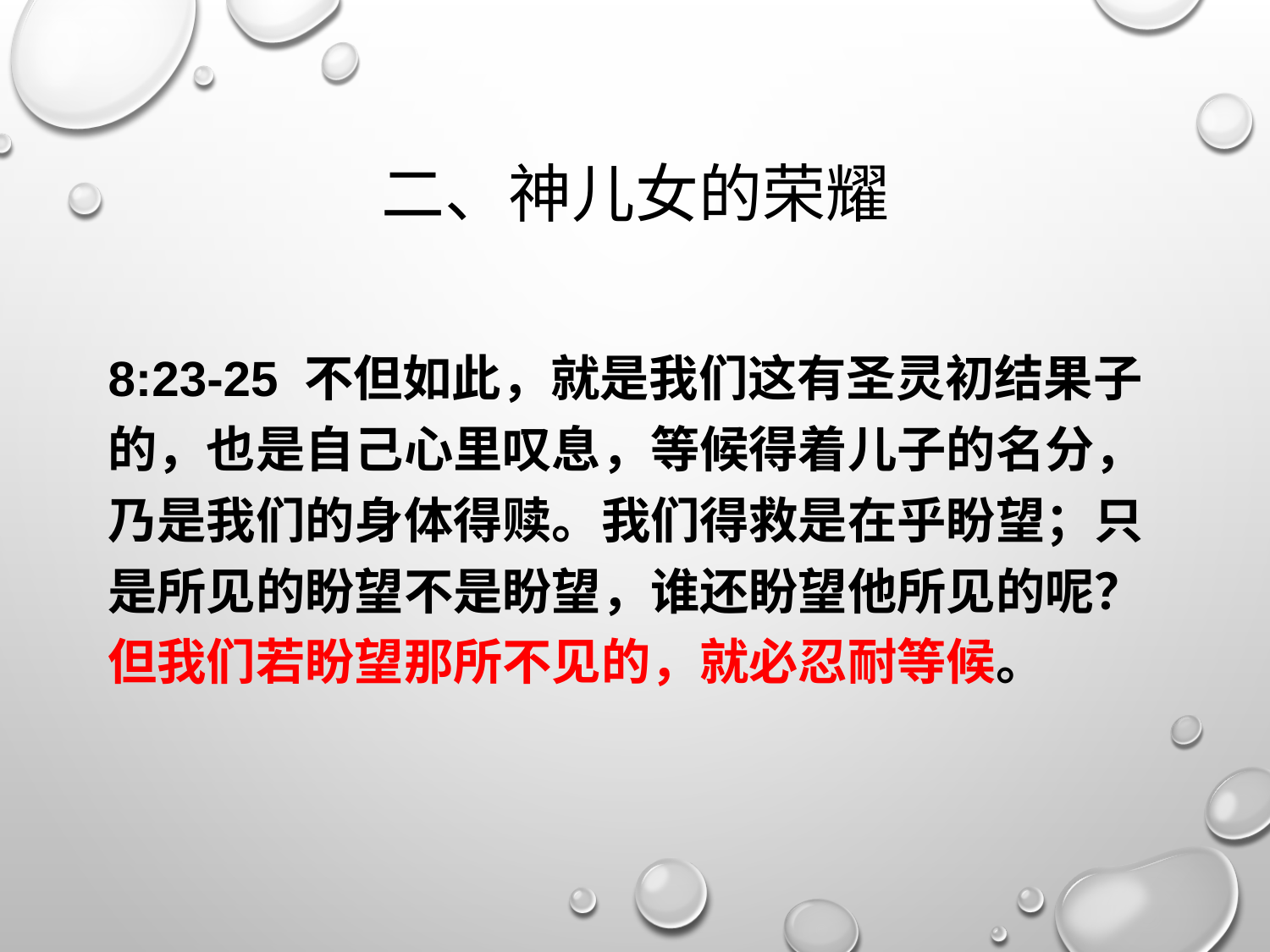

# 二、神儿女的荣耀
8:23-25 不但如此，就是我们这有圣灵初结果子的，也是自己心里叹息，等候得着儿子的名分，乃是我们的身体得赎。我们得救是在乎盼望；只是所见的盼望不是盼望，谁还盼望他所见的呢？但我们若盼望那所不见的，就必忍耐等候。